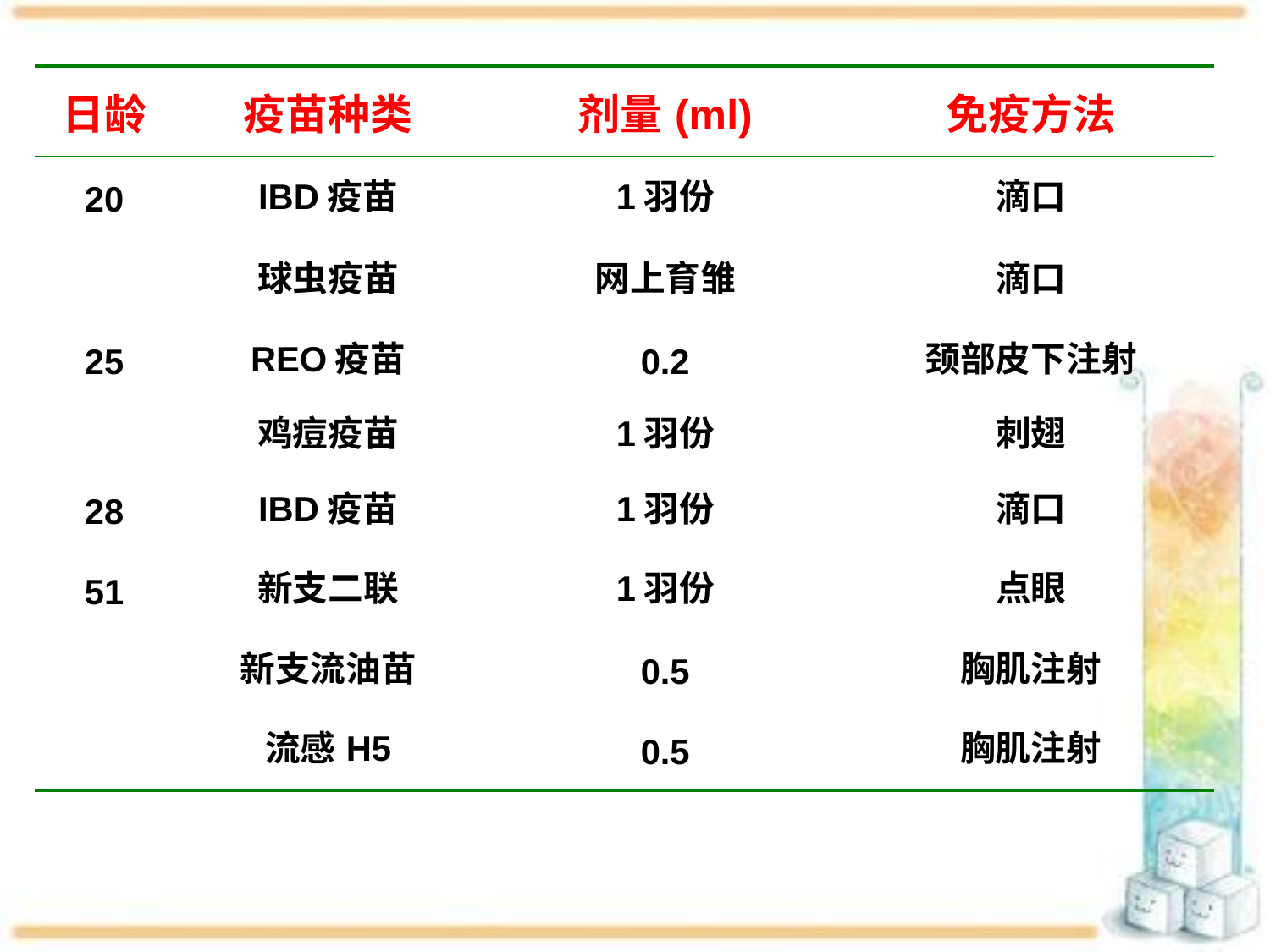

| 日龄 | 疫苗种类 | 剂量(ml) | 免疫方法 |
| --- | --- | --- | --- |
| 20 | IBD疫苗 | 1羽份 | 滴口 |
|  | 球虫疫苗 | 网上育雏 | 滴口 |
| 25 | REO疫苗 | 0.2 | 颈部皮下注射 |
|  | 鸡痘疫苗 | 1羽份 | 刺翅 |
| 28 | IBD疫苗 | 1羽份 | 滴口 |
| 51 | 新支二联 | 1羽份 | 点眼 |
|  | 新支流油苗 | 0.5 | 胸肌注射 |
|  | 流感H5 | 0.5 | 胸肌注射 |